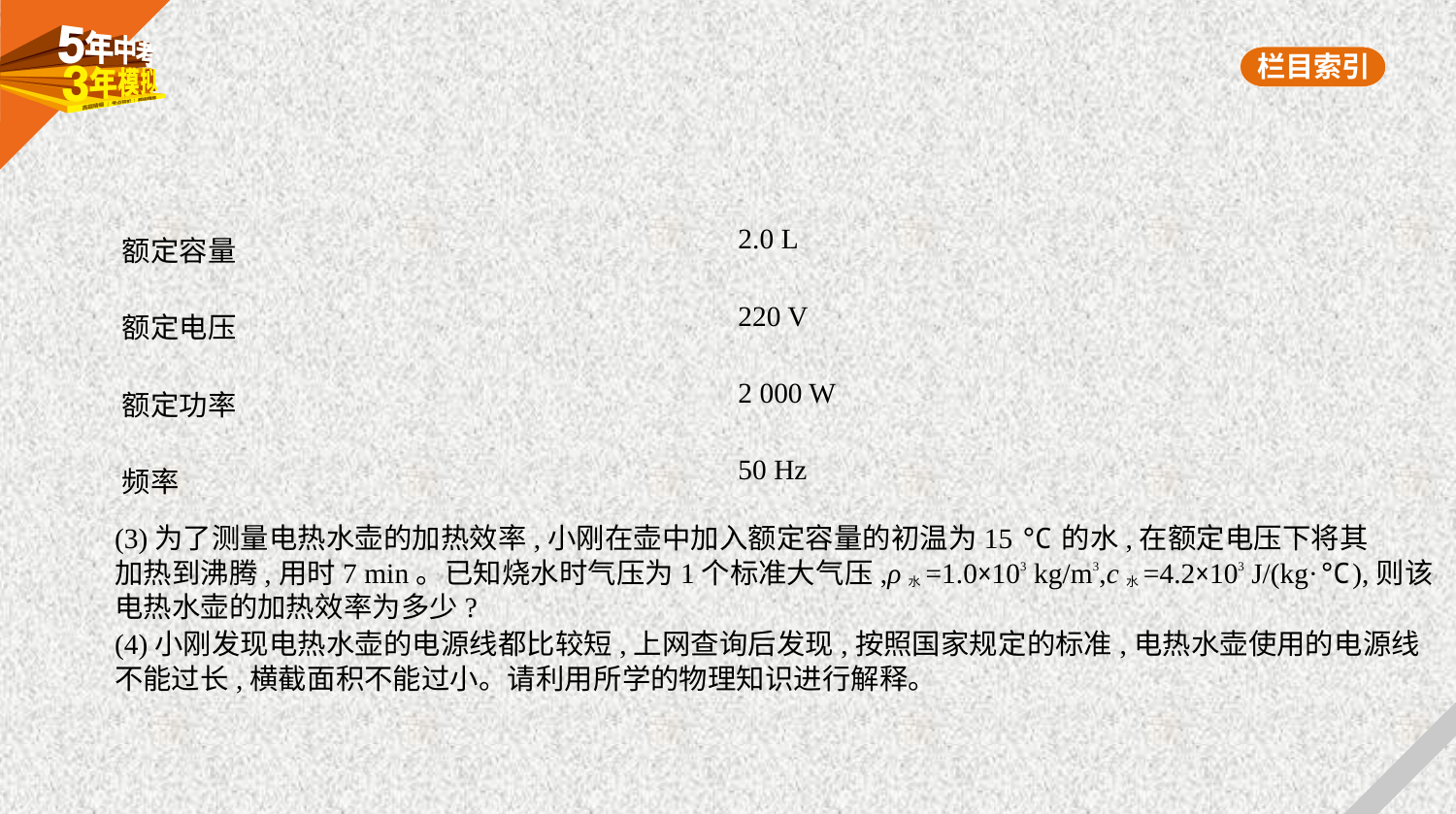

| 额定容量 | 2.0 L |
| --- | --- |
| 额定电压 | 220 V |
| 额定功率 | 2 000 W |
| 频率 | 50 Hz |
(3)为了测量电热水壶的加热效率,小刚在壶中加入额定容量的初温为15 ℃的水,在额定电压下将其
加热到沸腾,用时7 min。已知烧水时气压为1个标准大气压,ρ水=1.0×103 kg/m3,c水=4.2×103 J/(kg·℃),则该
电热水壶的加热效率为多少?
(4)小刚发现电热水壶的电源线都比较短,上网查询后发现,按照国家规定的标准,电热水壶使用的电源线
不能过长,横截面积不能过小。请利用所学的物理知识进行解释。